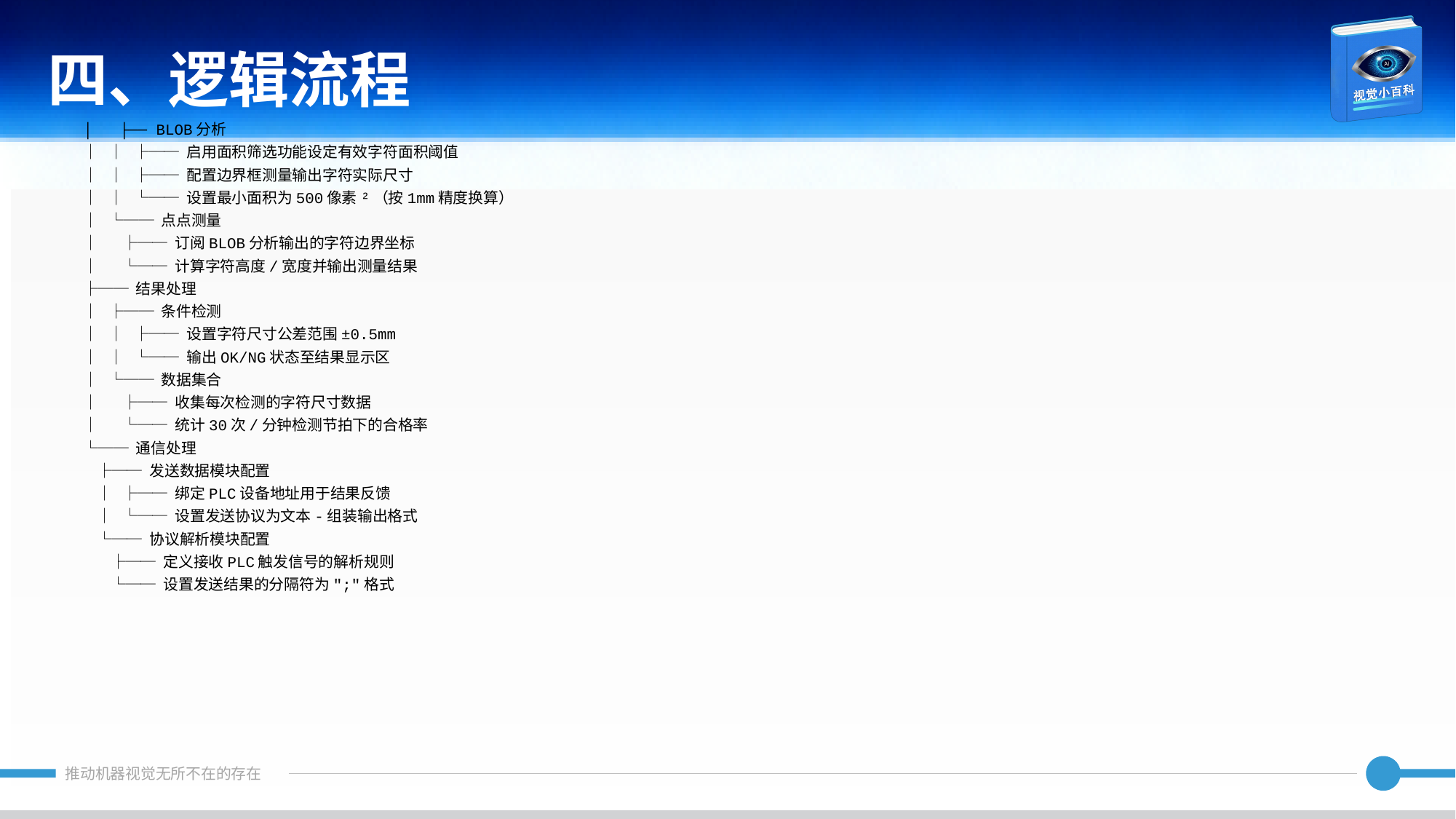

四、逻辑流程

│   ├── BLOB分析
│   │   ├── 启用面积筛选功能设定有效字符面积阈值
│   │   ├── 配置边界框测量输出字符实际尺寸
│   │   └── 设置最小面积为500像素²（按1mm精度换算）
│   └── 点点测量
│       ├── 订阅BLOB分析输出的字符边界坐标
│       └── 计算字符高度/宽度并输出测量结果
├── 结果处理
│   ├── 条件检测
│   │   ├── 设置字符尺寸公差范围±0.5mm
│   │   └── 输出OK/NG状态至结果显示区
│   └── 数据集合
│       ├── 收集每次检测的字符尺寸数据
│       └── 统计30次/分钟检测节拍下的合格率
└── 通信处理
    ├── 发送数据模块配置
    │   ├── 绑定PLC设备地址用于结果反馈
    │   └── 设置发送协议为文本-组装输出格式
    └── 协议解析模块配置
        ├── 定义接收PLC触发信号的解析规则
        └── 设置发送结果的分隔符为";"格式
9